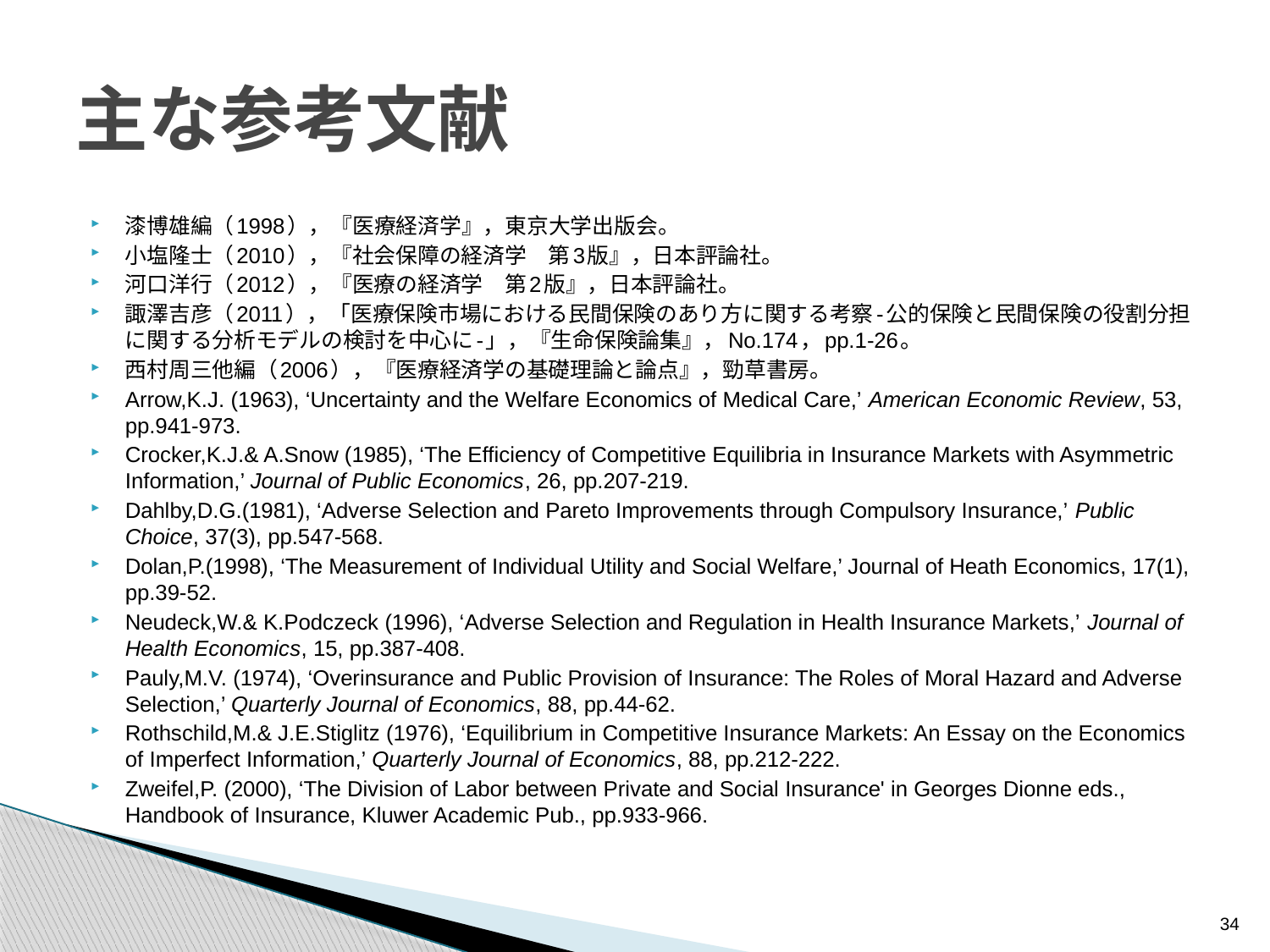

# 主な参考文献
漆博雄編（1998），『医療経済学』，東京大学出版会。
小塩隆士（2010），『社会保障の経済学　第3版』，日本評論社。
河口洋行（2012），『医療の経済学　第2版』，日本評論社。
諏澤吉彦（2011），「医療保険市場における民間保険のあり方に関する考察-公的保険と民間保険の役割分担に関する分析モデルの検討を中心に-」，『生命保険論集』，No.174，pp.1-26。
西村周三他編（2006），『医療経済学の基礎理論と論点』，勁草書房。
Arrow,K.J. (1963), ‘Uncertainty and the Welfare Economics of Medical Care,’ American Economic Review, 53, pp.941-973.
Crocker,K.J.& A.Snow (1985), ‘The Efficiency of Competitive Equilibria in Insurance Markets with Asymmetric Information,’ Journal of Public Economics, 26, pp.207-219.
Dahlby,D.G.(1981), ‘Adverse Selection and Pareto Improvements through Compulsory Insurance,’ Public Choice, 37(3), pp.547-568.
Dolan,P.(1998), ‘The Measurement of Individual Utility and Social Welfare,’ Journal of Heath Economics, 17(1), pp.39-52.
Neudeck,W.& K.Podczeck (1996), ‘Adverse Selection and Regulation in Health Insurance Markets,’ Journal of Health Economics, 15, pp.387-408.
Pauly,M.V. (1974), ‘Overinsurance and Public Provision of Insurance: The Roles of Moral Hazard and Adverse Selection,’ Quarterly Journal of Economics, 88, pp.44-62.
Rothschild,M.& J.E.Stiglitz (1976), ‘Equilibrium in Competitive Insurance Markets: An Essay on the Economics of Imperfect Information,’ Quarterly Journal of Economics, 88, pp.212-222.
Zweifel,P. (2000), ‘The Division of Labor between Private and Social Insurance' in Georges Dionne eds., Handbook of Insurance, Kluwer Academic Pub., pp.933-966.

34